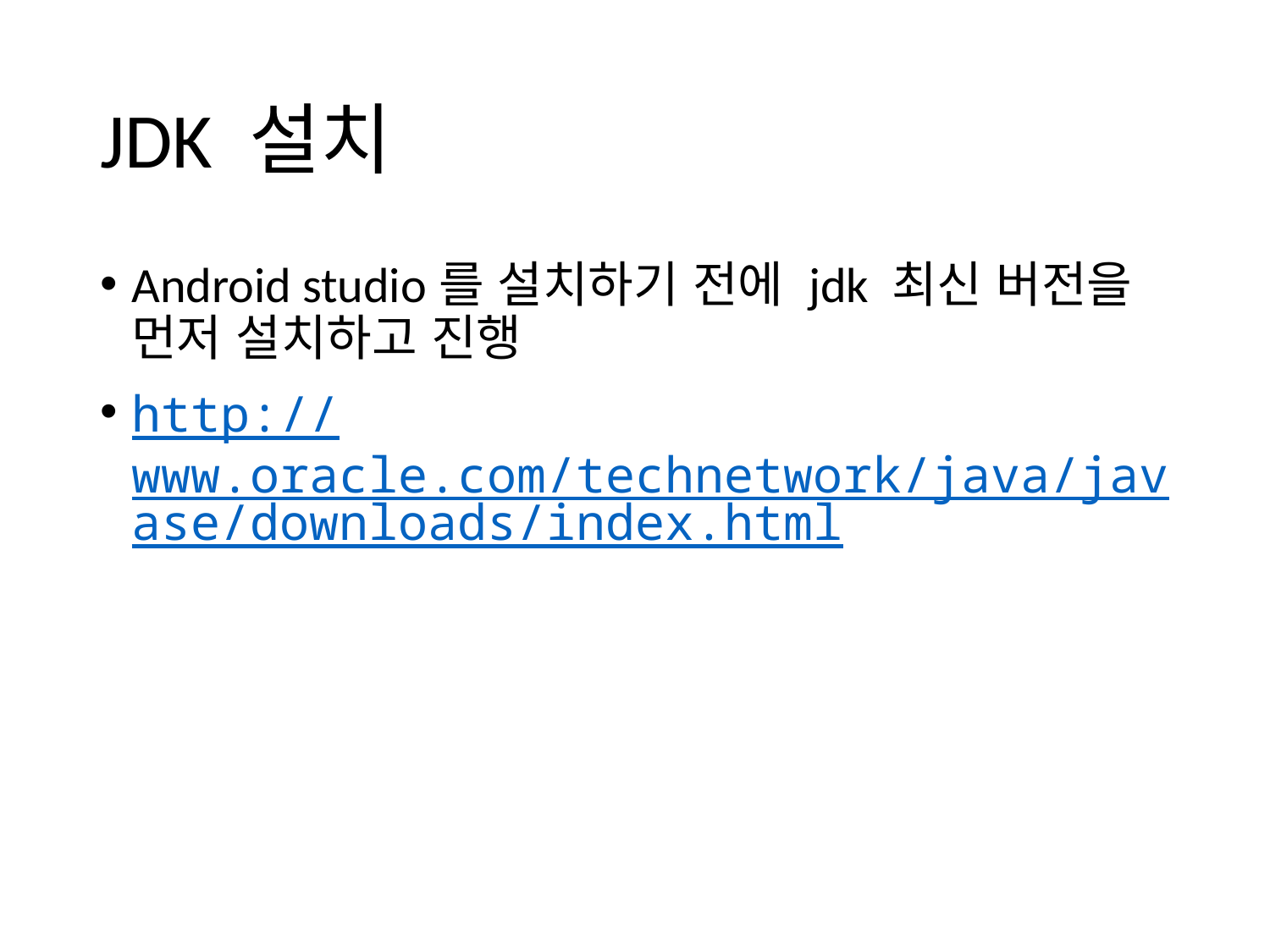

# JDK 설치
Android studio를 설치하기 전에 jdk 최신 버전을 먼저 설치하고 진행
http://www.oracle.com/technetwork/java/javase/downloads/index.html